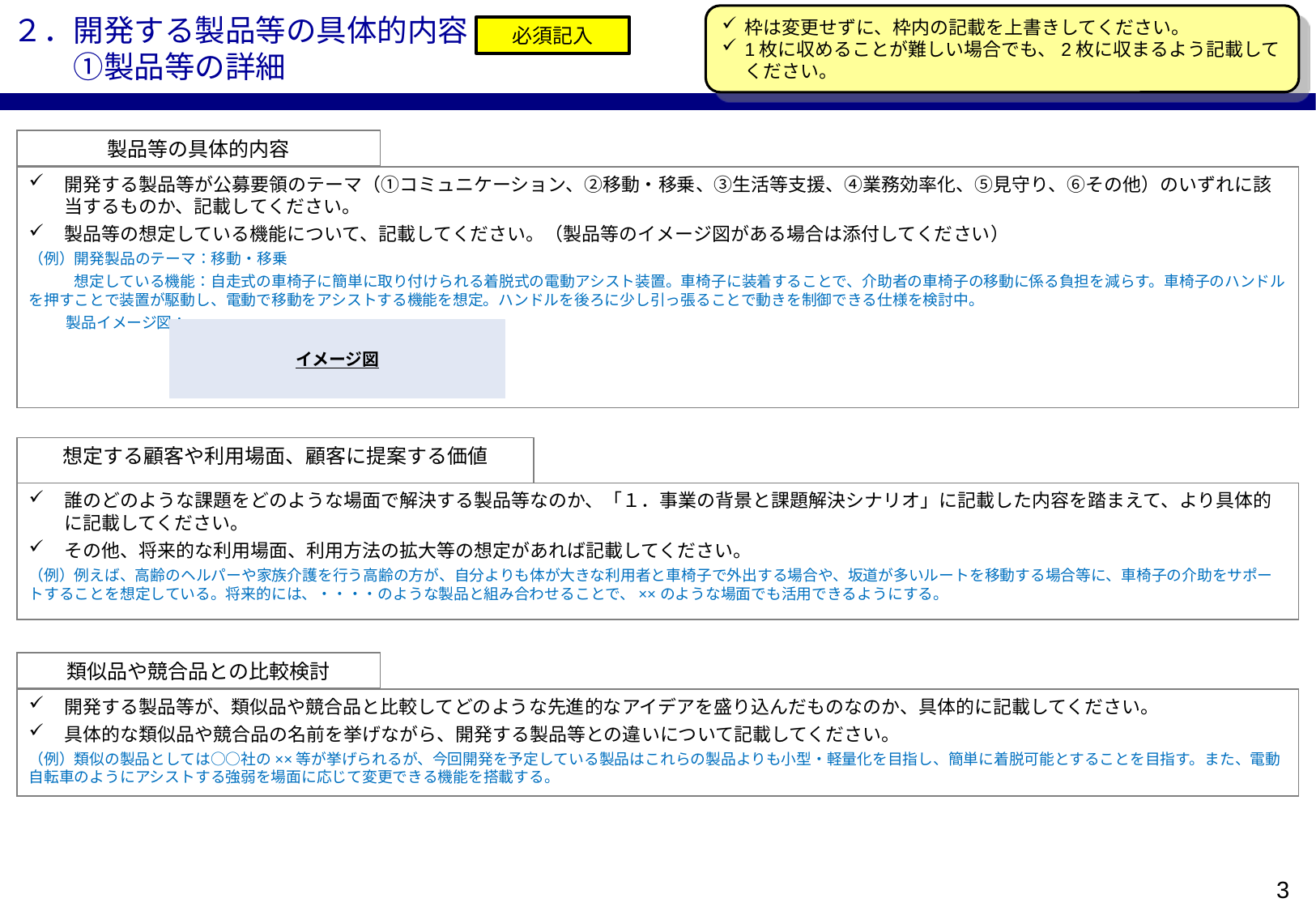

枠は変更せずに、枠内の記載を上書きしてください。
1枚に収めることが難しい場合でも、2枚に収まるよう記載してください。
２．開発する製品等の具体的内容
　　①製品等の詳細
必須記入
製品等の具体的内容
開発する製品等が公募要領のテーマ（①コミュニケーション、②移動・移乗、③生活等支援、④業務効率化、⑤見守り、⑥その他）のいずれに該当するものか、記載してください。
製品等の想定している機能について、記載してください。（製品等のイメージ図がある場合は添付してください）
（例）開発製品のテーマ：移動・移乗
　　　想定している機能：自走式の車椅子に簡単に取り付けられる着脱式の電動アシスト装置。車椅子に装着することで、介助者の車椅子の移動に係る負担を減らす。車椅子のハンドルを押すことで装置が駆動し、電動で移動をアシストする機能を想定。ハンドルを後ろに少し引っ張ることで動きを制御できる仕様を検討中。
　　  製品イメージ図：
イメージ図
想定する顧客や利用場面、顧客に提案する価値
誰のどのような課題をどのような場面で解決する製品等なのか、「１．事業の背景と課題解決シナリオ」に記載した内容を踏まえて、より具体的に記載してください。
その他、将来的な利用場面、利用方法の拡大等の想定があれば記載してください。
（例）例えば、高齢のヘルパーや家族介護を行う高齢の方が、自分よりも体が大きな利用者と車椅子で外出する場合や、坂道が多いルートを移動する場合等に、車椅子の介助をサポートすることを想定している。将来的には、・・・・のような製品と組み合わせることで、××のような場面でも活用できるようにする。
類似品や競合品との比較検討
開発する製品等が、類似品や競合品と比較してどのような先進的なアイデアを盛り込んだものなのか、具体的に記載してください。
具体的な類似品や競合品の名前を挙げながら、開発する製品等との違いについて記載してください。
（例）類似の製品としては○○社の××等が挙げられるが、今回開発を予定している製品はこれらの製品よりも小型・軽量化を目指し、簡単に着脱可能とすることを目指す。また、電動自転車のようにアシストする強弱を場面に応じて変更できる機能を搭載する。